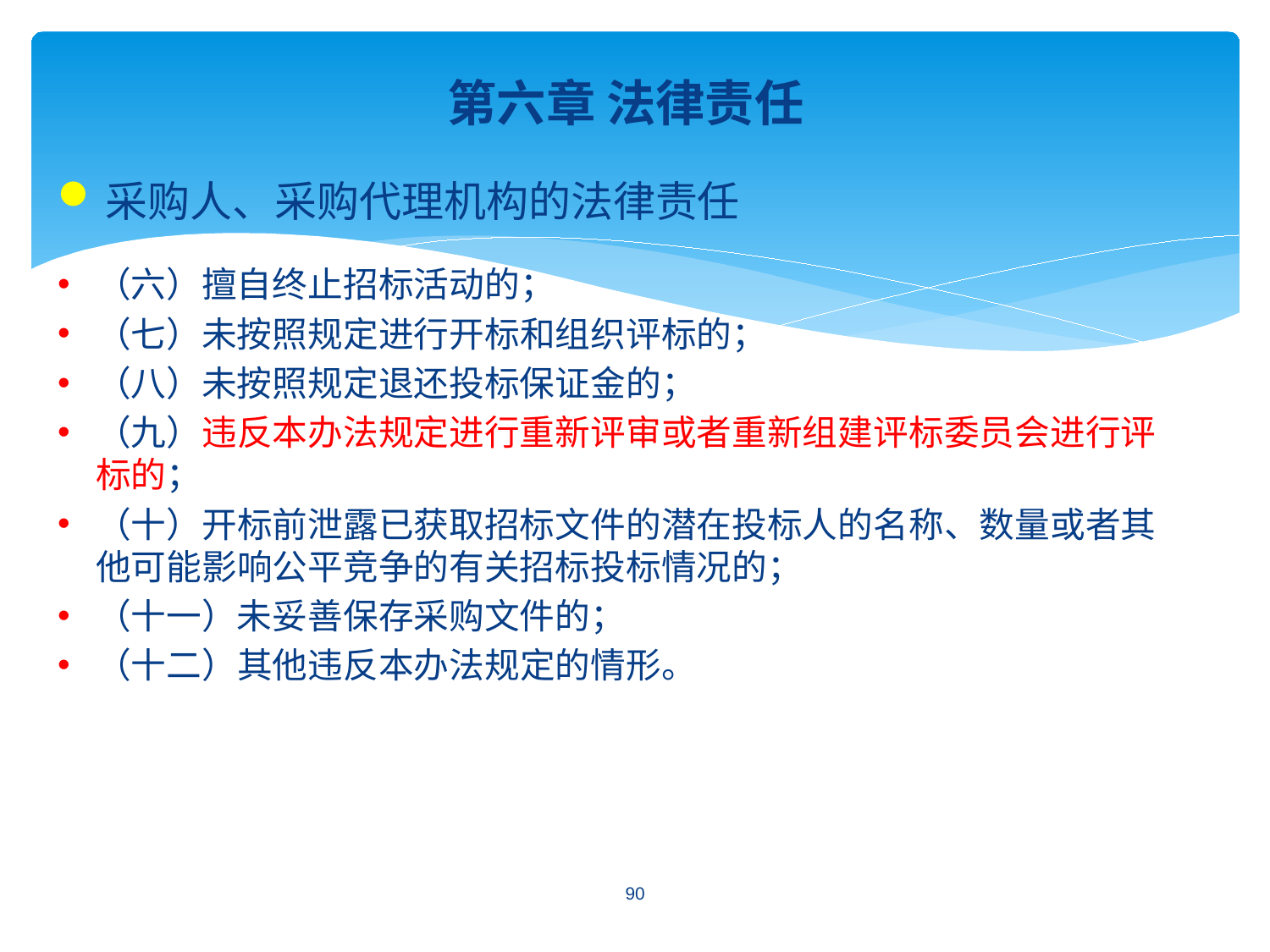

第六章 法律责任
采购人、采购代理机构的法律责任
（六）擅自终止招标活动的；
（七）未按照规定进行开标和组织评标的；
（八）未按照规定退还投标保证金的；
（九）违反本办法规定进行重新评审或者重新组建评标委员会进行评标的；
（十）开标前泄露已获取招标文件的潜在投标人的名称、数量或者其他可能影响公平竞争的有关招标投标情况的；
（十一）未妥善保存采购文件的；
（十二）其他违反本办法规定的情形。
90